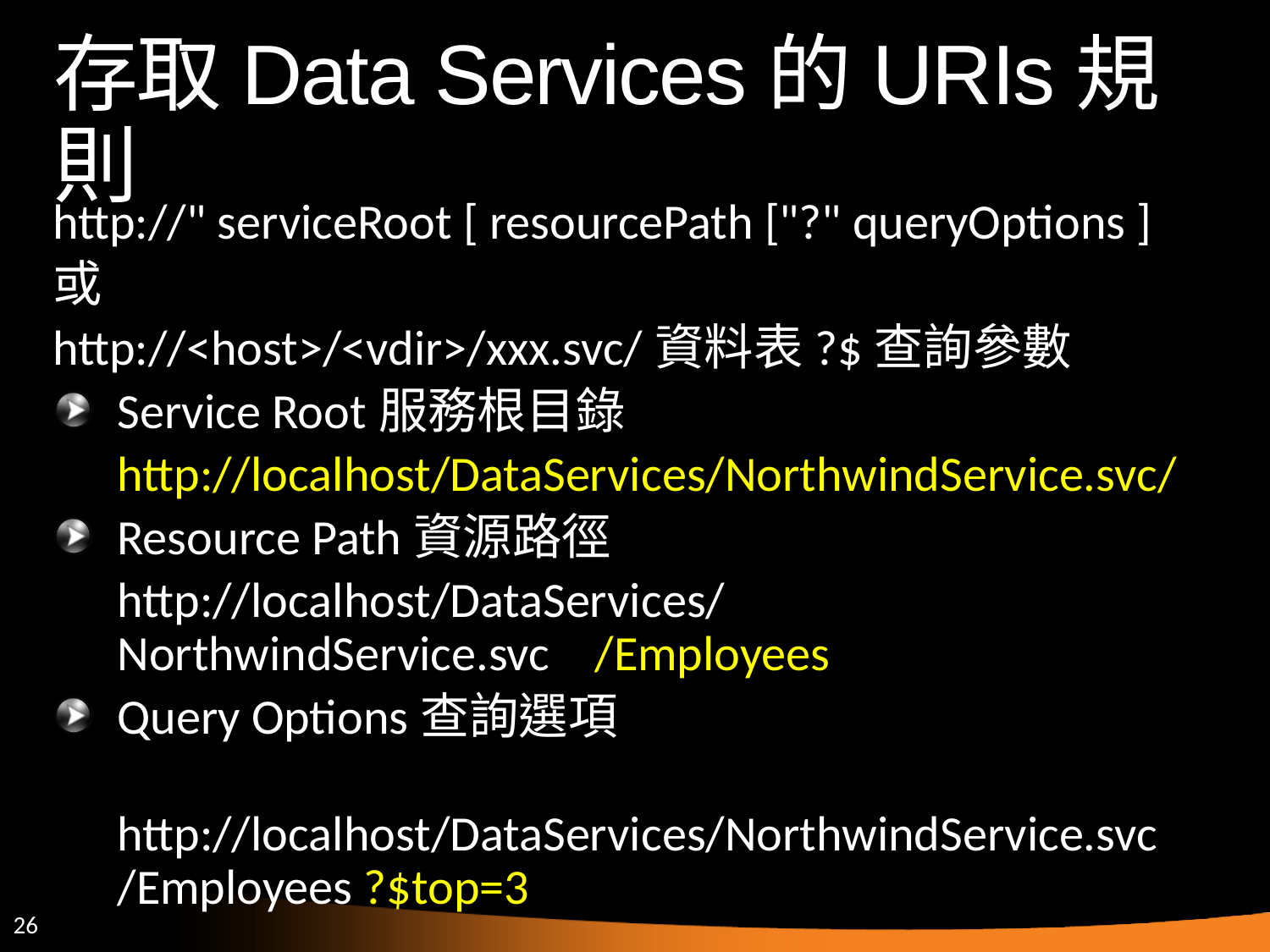

# 存取Data Services的URIs規則
http://" serviceRoot [ resourcePath ["?" queryOptions ]
或
http://<host>/<vdir>/xxx.svc/資料表?$查詢參數
Service Root服務根目錄
	http://localhost/DataServices/NorthwindService.svc/
Resource Path資源路徑
	http://localhost/DataServices/NorthwindService.svc    /Employees
Query Options查詢選項
	 http://localhost/DataServices/NorthwindService.svc    /Employees ?$top=3